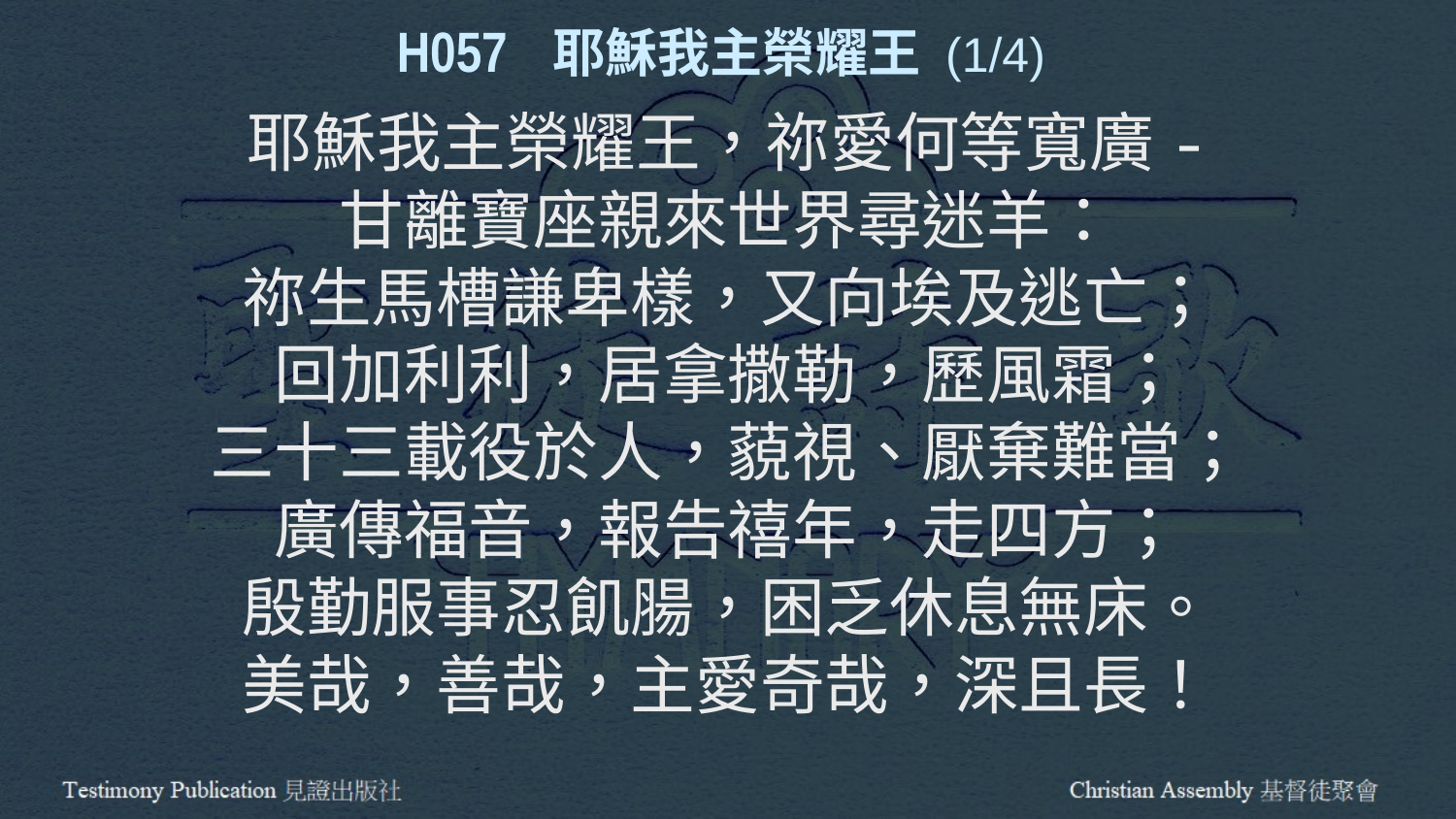

H057  耶穌我主榮耀王 (1/4)
耶穌我主榮耀王，祢愛何等寬廣-
甘離寶座親來世界尋迷羊：
祢生馬槽謙卑樣，又向埃及逃亡；
回加利利，居拿撒勒，歷風霜；
三十三載役於人，藐視、厭棄難當；
廣傳福音，報告禧年，走四方；
殷勤服事忍飢腸，困乏休息無床。
美哉，善哉，主愛奇哉，深且長！